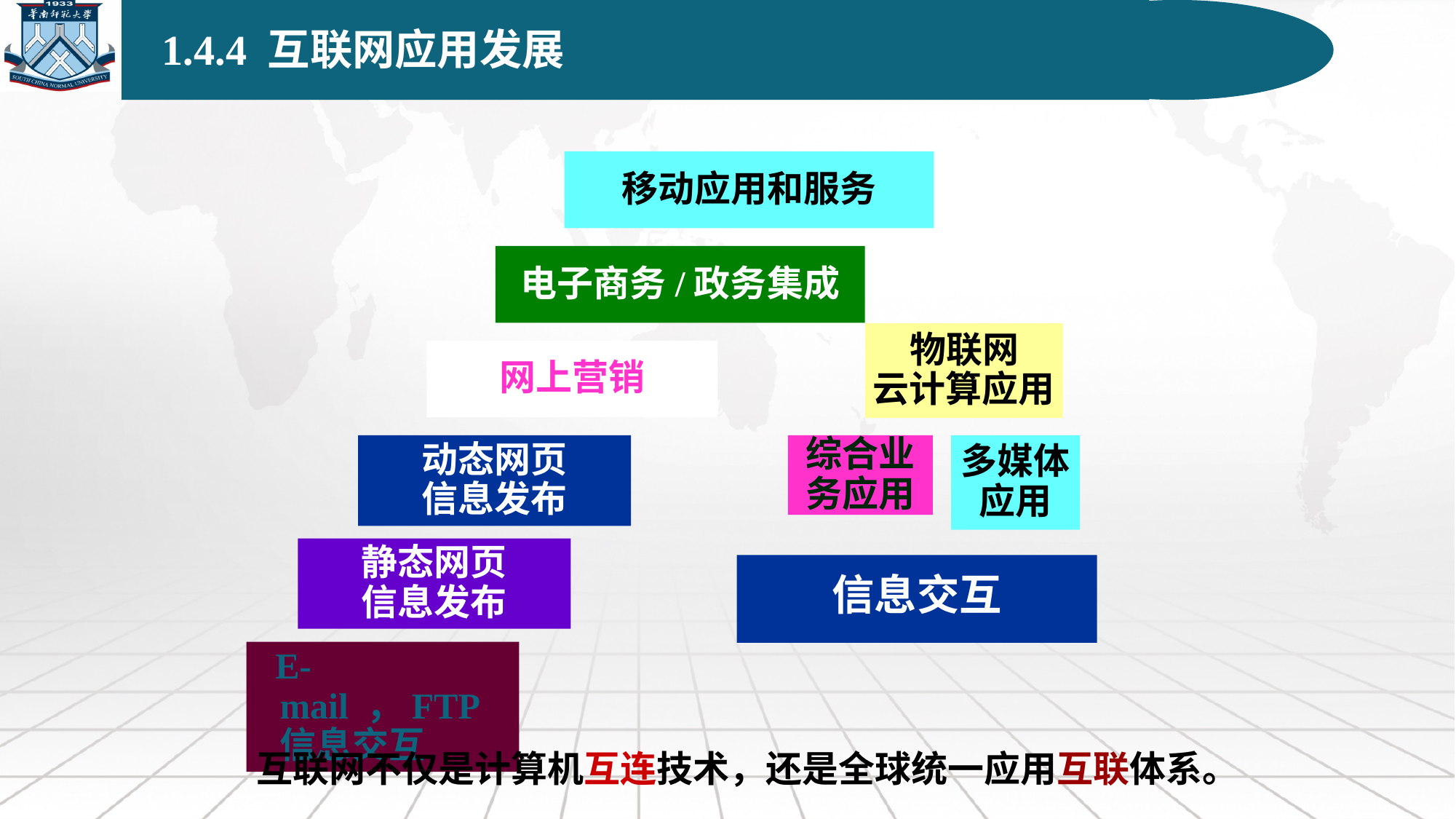

1.4.4 互联网应用发展
移动应用和服务
电子商务/政务集成
物联网
云计算应用
网上营销
动态网页
信息发布
综合业务应用
多媒体
应用
静态网页
信息发布
信息交互
  E-mail ，FTP 信息交互
 互联网不仅是计算机互连技术，还是全球统一应用互联体系。